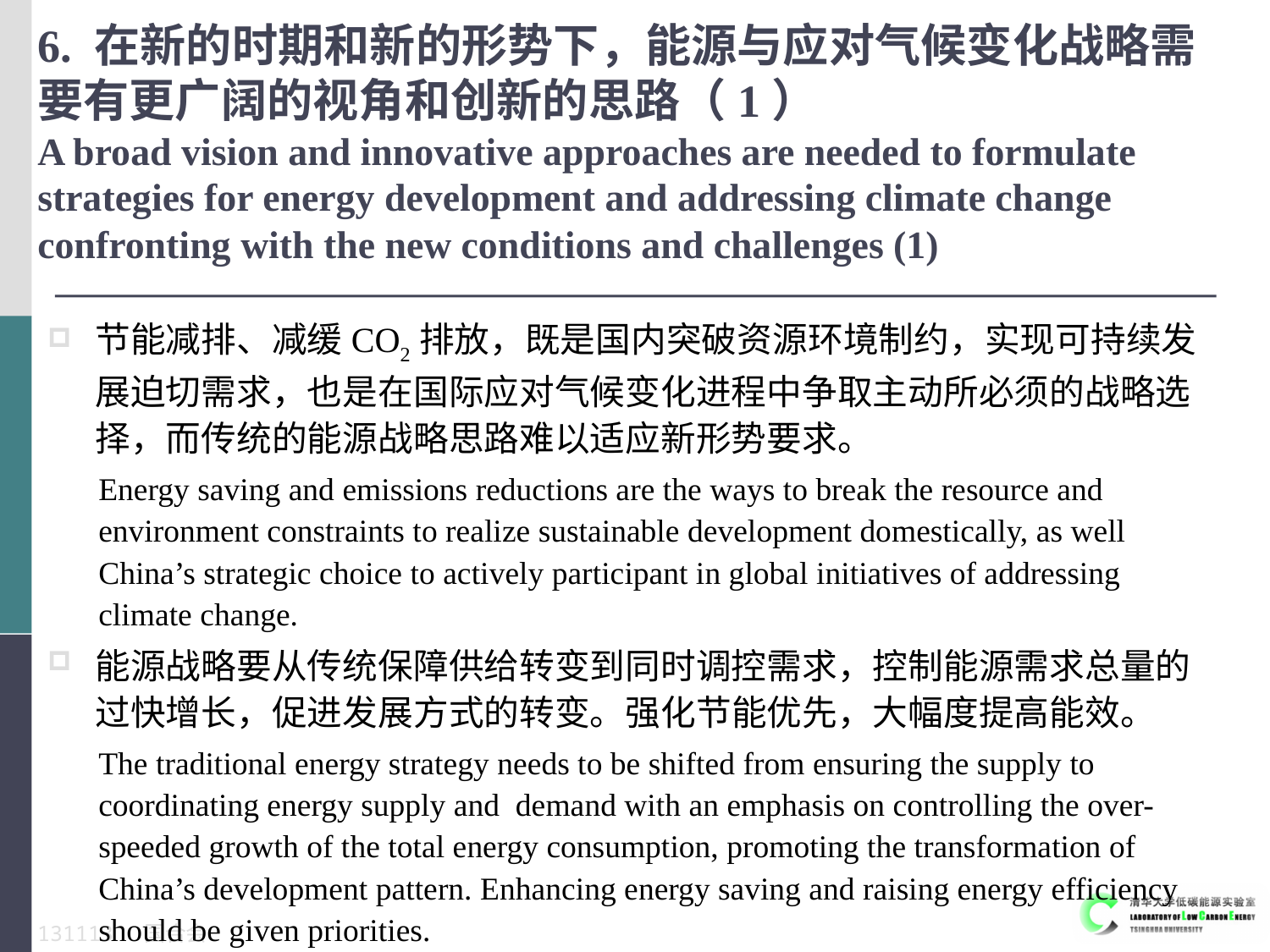

# 6. 在新的时期和新的形势下，能源与应对气候变化战略需要有更广阔的视角和创新的思路（1） A broad vision and innovative approaches are needed to formulate strategies for energy development and addressing climate change confronting with the new conditions and challenges (1)
节能减排、减缓CO2排放，既是国内突破资源环境制约，实现可持续发展迫切需求，也是在国际应对气候变化进程中争取主动所必须的战略选择，而传统的能源战略思路难以适应新形势要求。
Energy saving and emissions reductions are the ways to break the resource and environment constraints to realize sustainable development domestically, as well China’s strategic choice to actively participant in global initiatives of addressing climate change.
能源战略要从传统保障供给转变到同时调控需求，控制能源需求总量的过快增长，促进发展方式的转变。强化节能优先，大幅度提高能效。
The traditional energy strategy needs to be shifted from ensuring the supply to coordinating energy supply and  demand with an emphasis on controlling the over-speeded growth of the total energy consumption, promoting the transformation of China’s development pattern. Enhancing energy saving and raising energy efficiency should be given priorities.